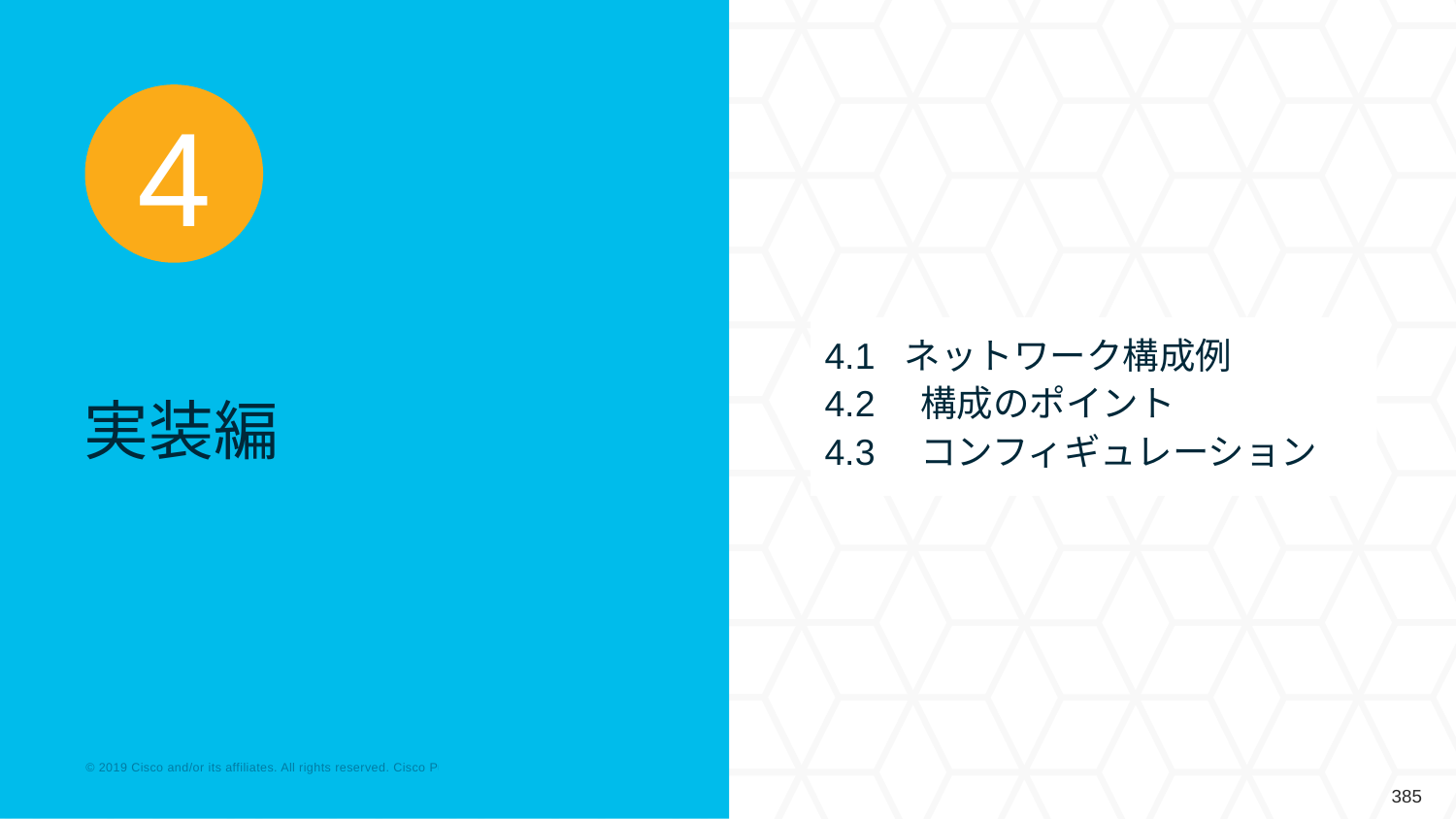

4
# 実装編
4.1  ネットワーク構成例
4.2　構成のポイント
4.3　コンフィギュレーション
385